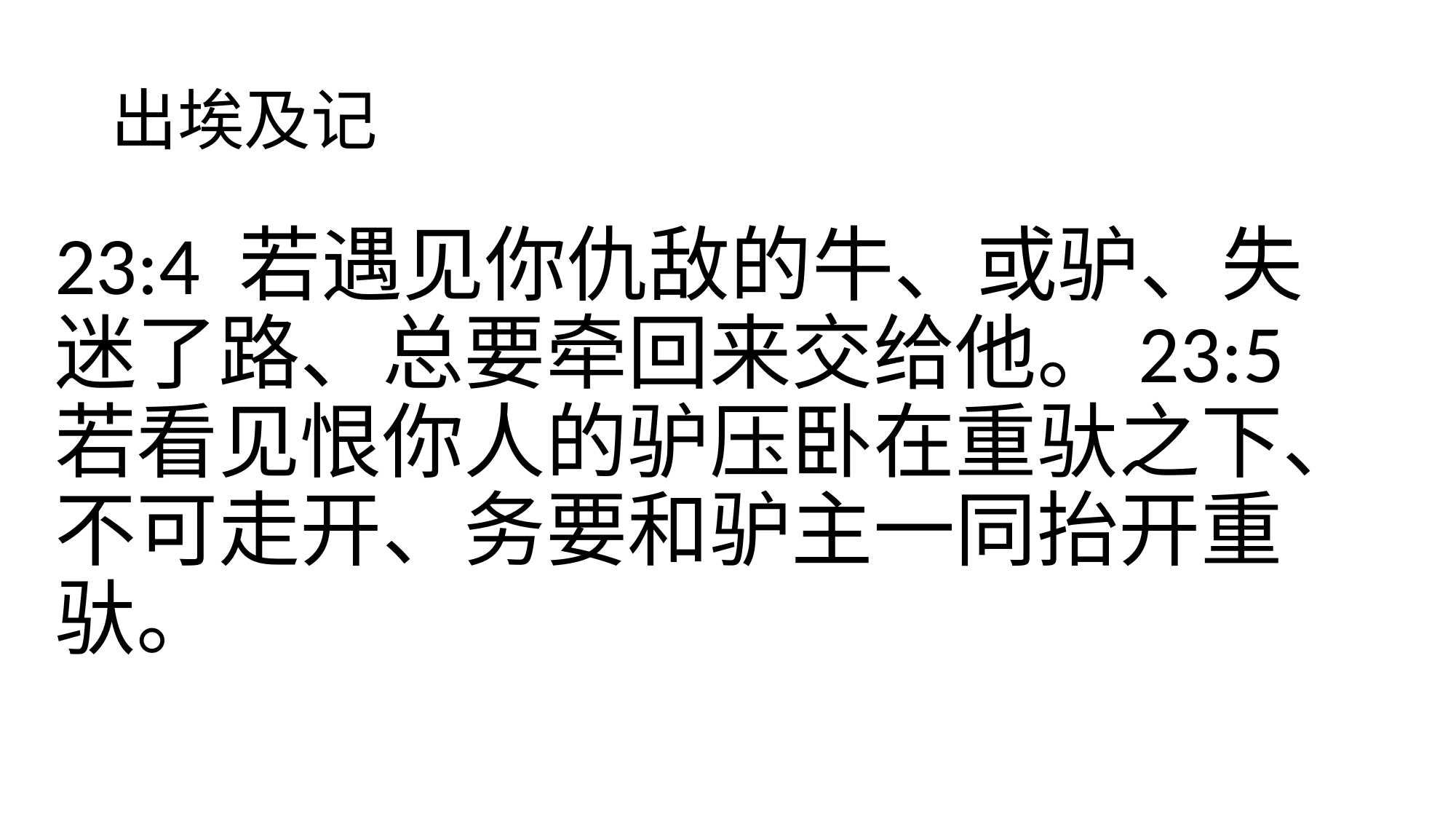

# 出埃及记
23:4 若遇见你仇敌的牛、或驴、失迷了路、总要牵回来交给他。23:5 若看见恨你人的驴压卧在重驮之下、不可走开、务要和驴主一同抬开重驮。